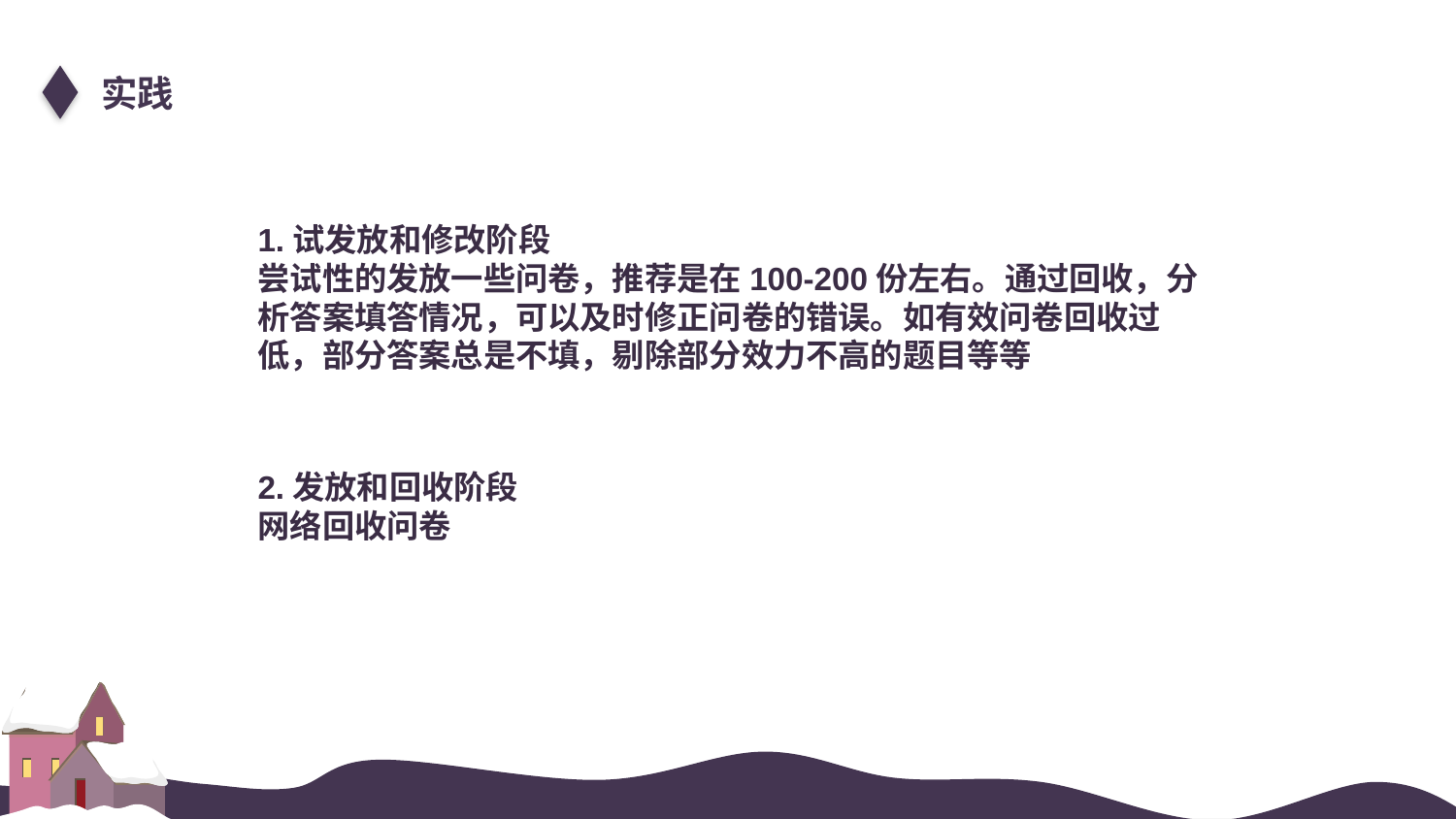

实践

1.试发放和修改阶段
尝试性的发放一些问卷，推荐是在100-200份左右。通过回收，分析答案填答情况，可以及时修正问卷的错误。如有效问卷回收过低，部分答案总是不填，剔除部分效力不高的题目等等
2.发放和回收阶段
网络回收问卷